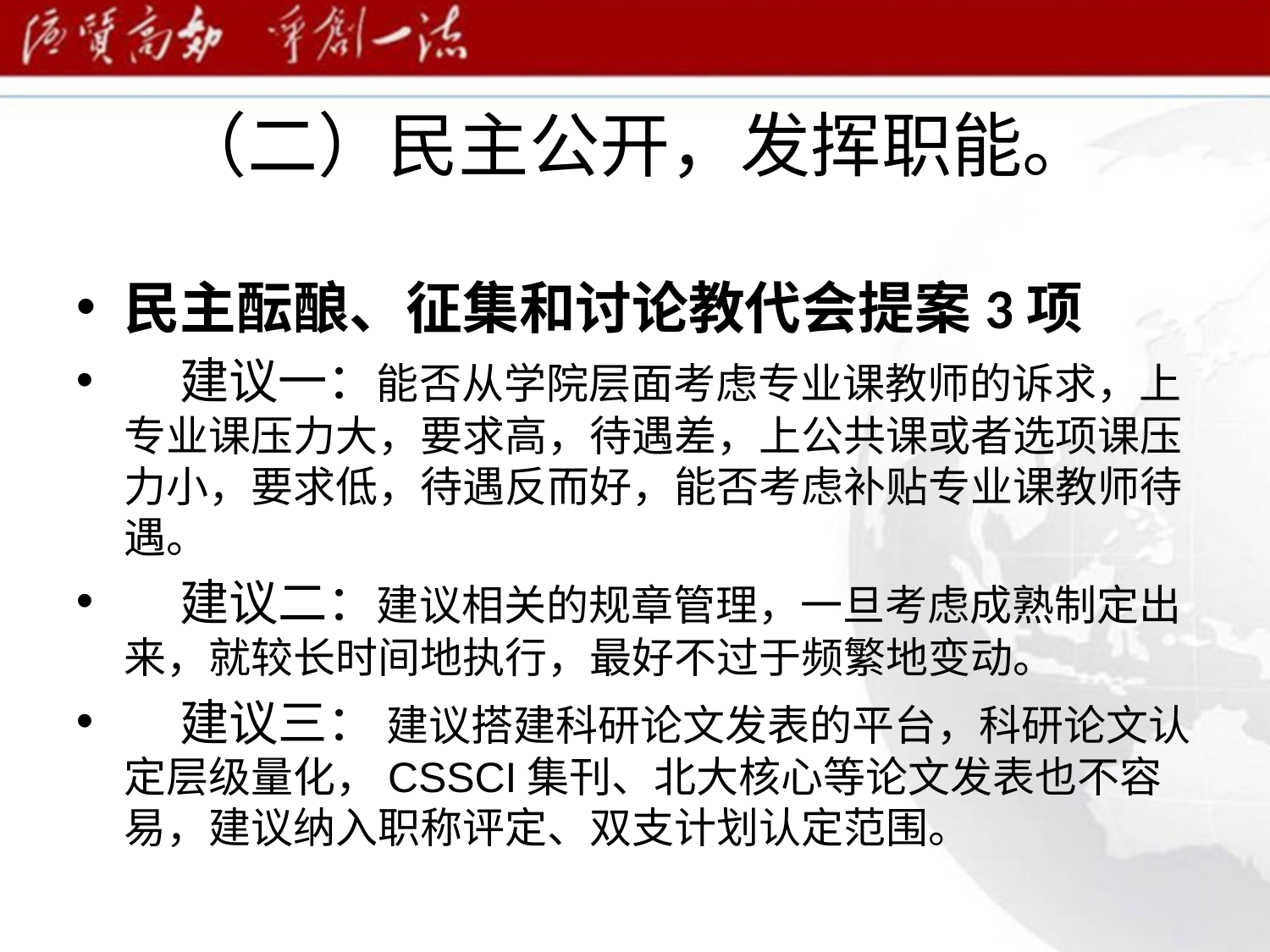

# （二）民主公开，发挥职能。

民主酝酿、征集和讨论教代会提案3项
    建议一：能否从学院层面考虑专业课教师的诉求，上专业课压力大，要求高，待遇差，上公共课或者选项课压力小，要求低，待遇反而好，能否考虑补贴专业课教师待遇。
    建议二：建议相关的规章管理，一旦考虑成熟制定出来，就较长时间地执行，最好不过于频繁地变动。
    建议三： 建议搭建科研论文发表的平台，科研论文认定层级量化，CSSCI集刊、北大核心等论文发表也不容易，建议纳入职称评定、双支计划认定范围。